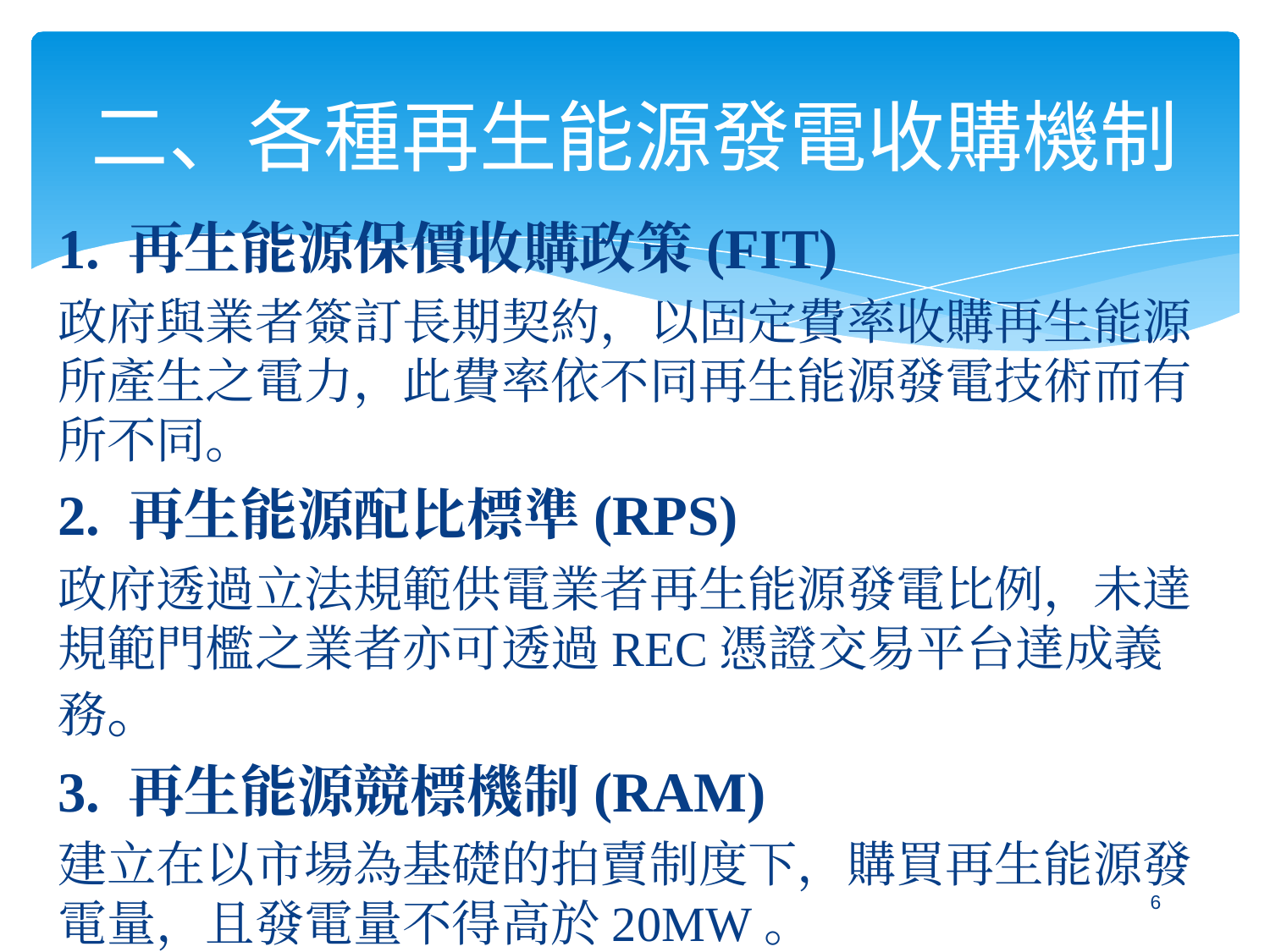

# 二、各種再生能源發電收購機制
1. 再生能源保價收購政策(FIT)
政府與業者簽訂長期契約，以固定費率收購再生能源所產生之電力，此費率依不同再生能源發電技術而有所不同。
2. 再生能源配比標準(RPS)
政府透過立法規範供電業者再生能源發電比例，未達規範門檻之業者亦可透過REC憑證交易平台達成義務。
3. 再生能源競標機制(RAM)
建立在以市場為基礎的拍賣制度下，購買再生能源發電量，且發電量不得高於20MW。
6